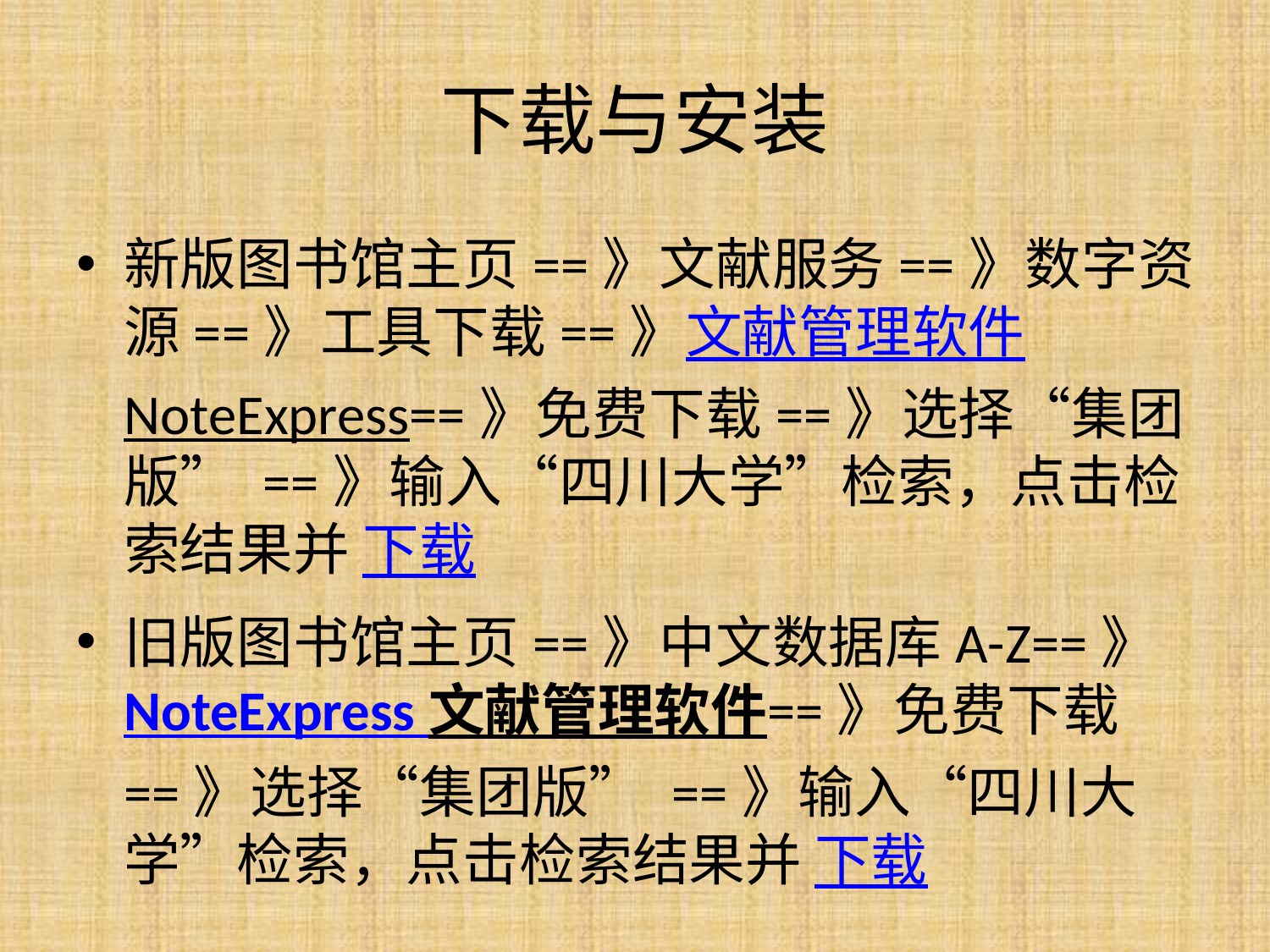

# 下载与安装
新版图书馆主页==》文献服务==》数字资源==》工具下载==》文献管理软件NoteExpress==》免费下载==》选择“集团版” ==》输入“四川大学”检索，点击检索结果并 下载
旧版图书馆主页==》中文数据库A-Z==》NoteExpress 文献管理软件==》免费下载==》选择“集团版” ==》输入“四川大学”检索，点击检索结果并 下载